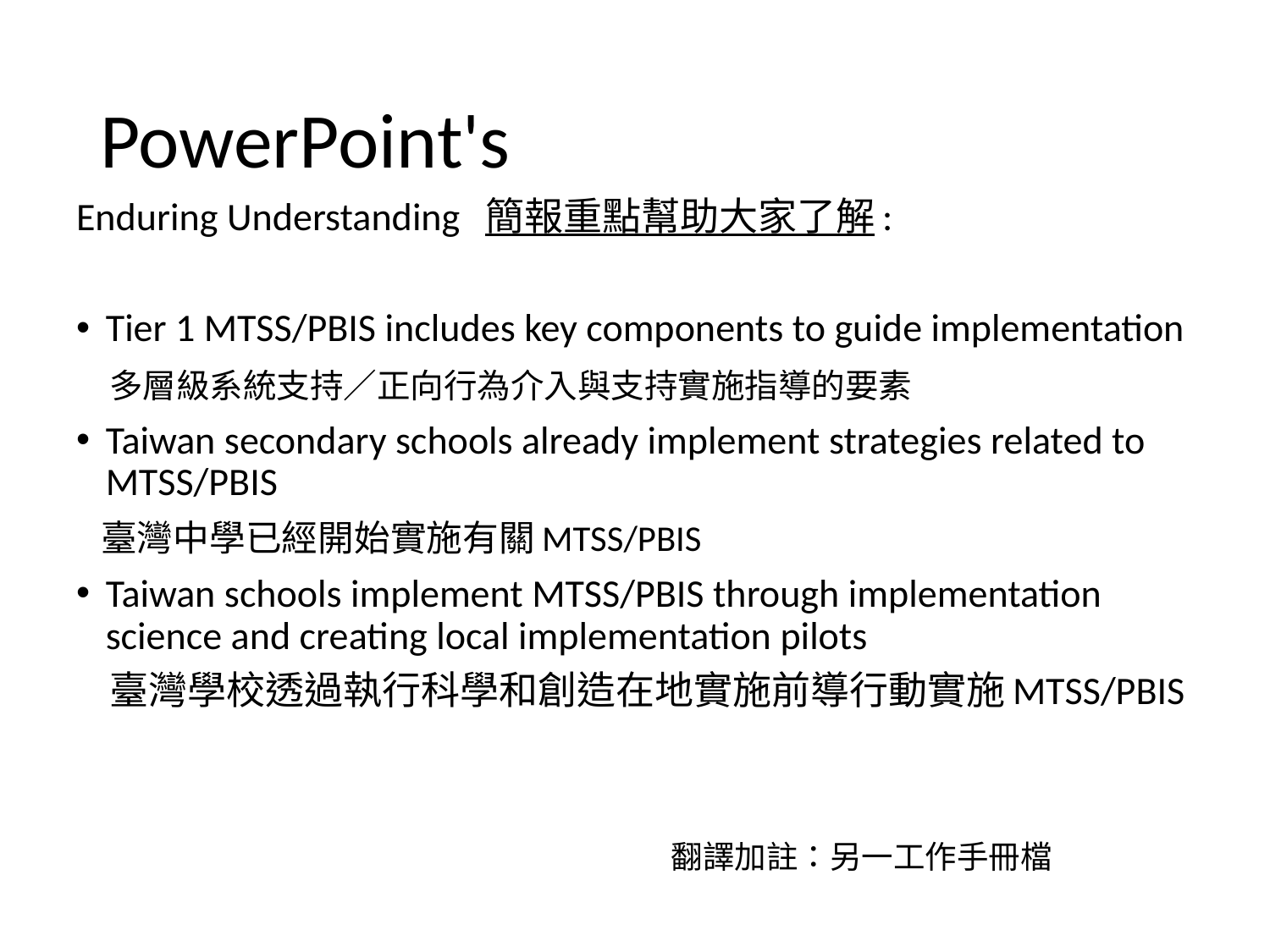

# PowerPoint's
Enduring Understanding  簡報重點幫助大家了解:

Tier 1 MTSS/PBIS includes key components to guide implementation
   多層級系統支持／正向行為介入與支持實施指導的要素
Taiwan secondary schools already implement strategies related to MTSS/PBIS
  臺灣中學已經開始實施有關MTSS/PBIS
Taiwan schools implement MTSS/PBIS through implementation science and creating local implementation pilots
   臺灣學校透過執行科學和創造在地實施前導行動實施MTSS/PBIS

翻譯加註：另一工作手冊檔